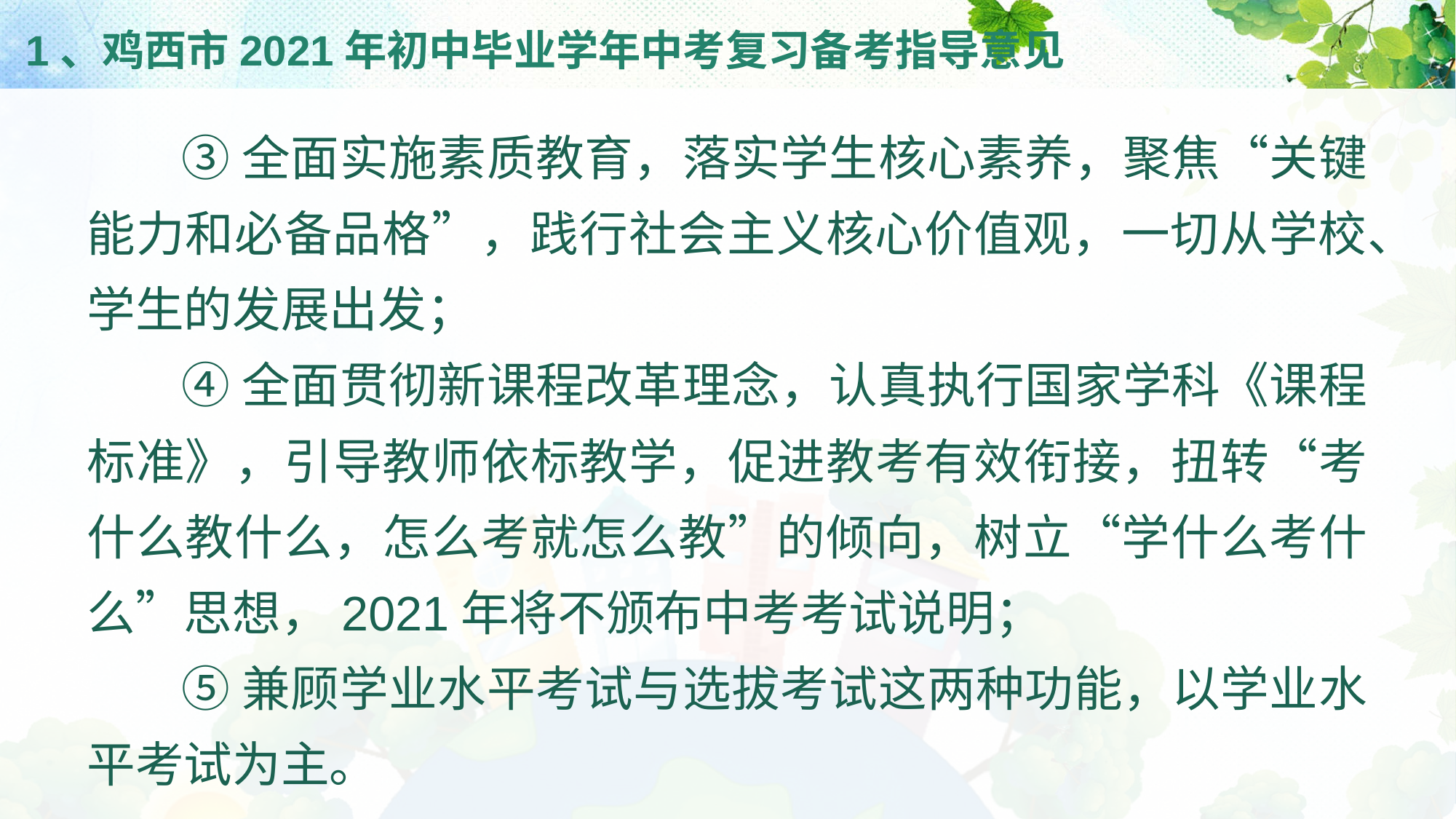

# 1、鸡西市2021年初中毕业学年中考复习备考指导意见
③全面实施素质教育，落实学生核心素养，聚焦“关键能力和必备品格”，践行社会主义核心价值观，一切从学校、学生的发展出发；
④全面贯彻新课程改革理念，认真执行国家学科《课程标准》，引导教师依标教学，促进教考有效衔接，扭转“考什么教什么，怎么考就怎么教”的倾向，树立“学什么考什么”思想，2021年将不颁布中考考试说明；
⑤兼顾学业水平考试与选拔考试这两种功能，以学业水平考试为主。